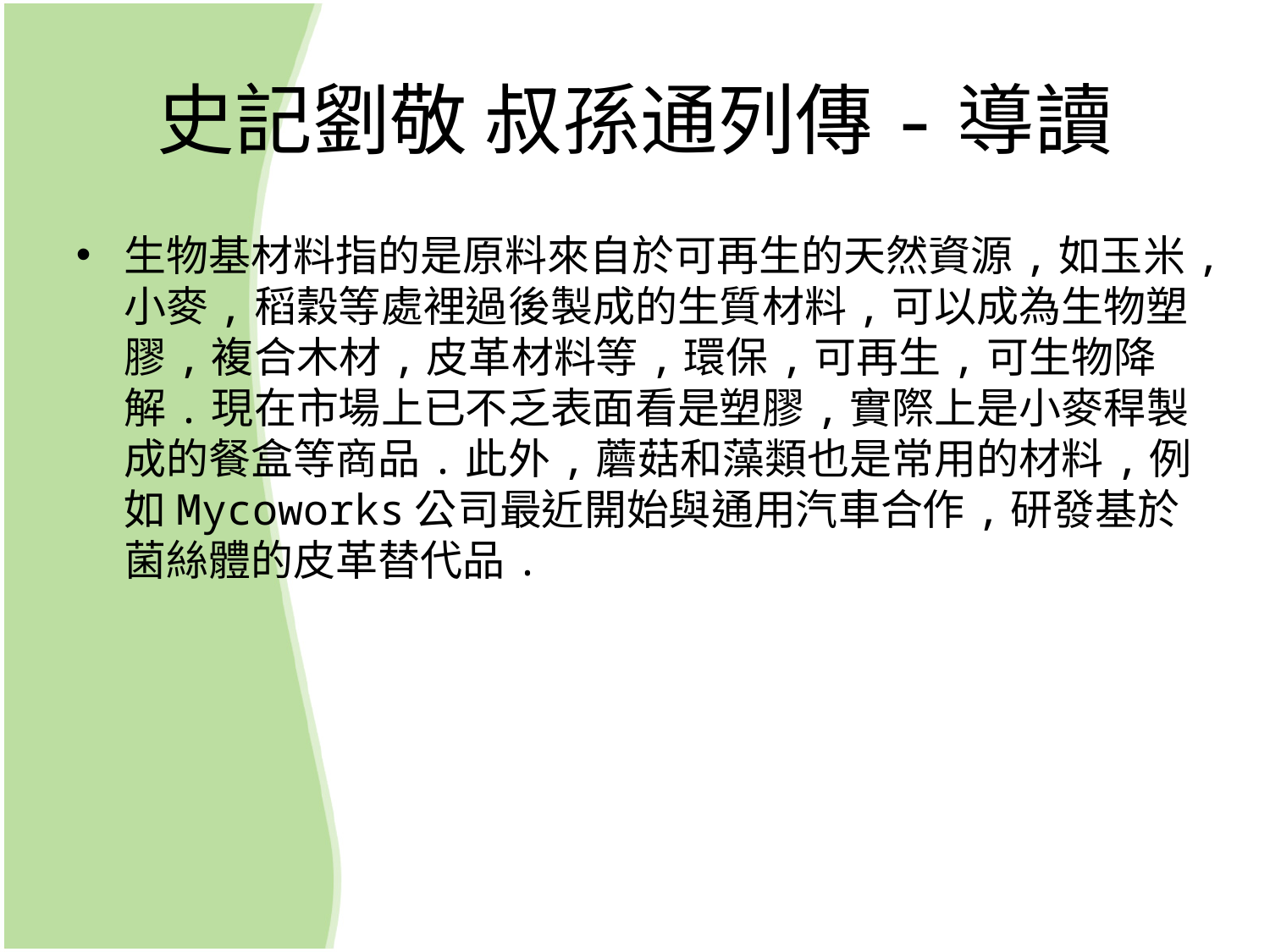

# 史記劉敬 叔孫通列傳-導讀
生物基材料指的是原料來自於可再生的天然資源,如玉米,小麥,稻穀等處裡過後製成的生質材料,可以成為生物塑膠,複合木材,皮革材料等,環保,可再生,可生物降解.現在市場上已不乏表面看是塑膠,實際上是小麥稈製成的餐盒等商品.此外,蘑菇和藻類也是常用的材料,例如Mycoworks公司最近開始與通用汽車合作,研發基於菌絲體的皮革替代品.